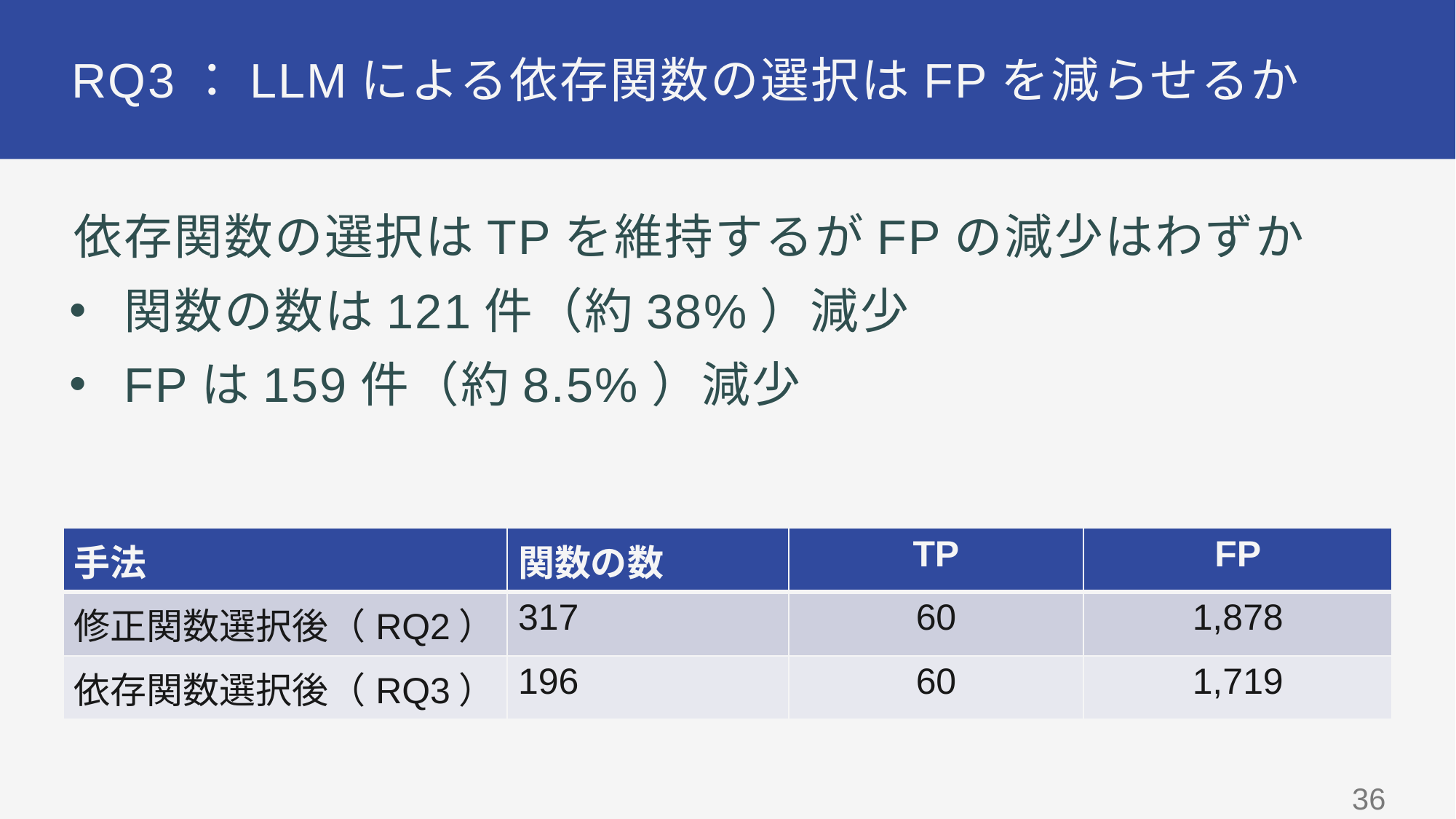

# RQ3：LLMによる依存関数の選択はFPを減らせるか
依存関数の選択はTPを維持するがFPの減少はわずか
関数の数は121件（約38%）減少
FPは159件（約8.5%）減少

| 手法 | 関数の数 | TP | FP |
| --- | --- | --- | --- |
| 修正関数選択後（RQ2） | 317 | 60 | 1,878 |
| 依存関数選択後（RQ3） | 196 | 60 | 1,719 |
36